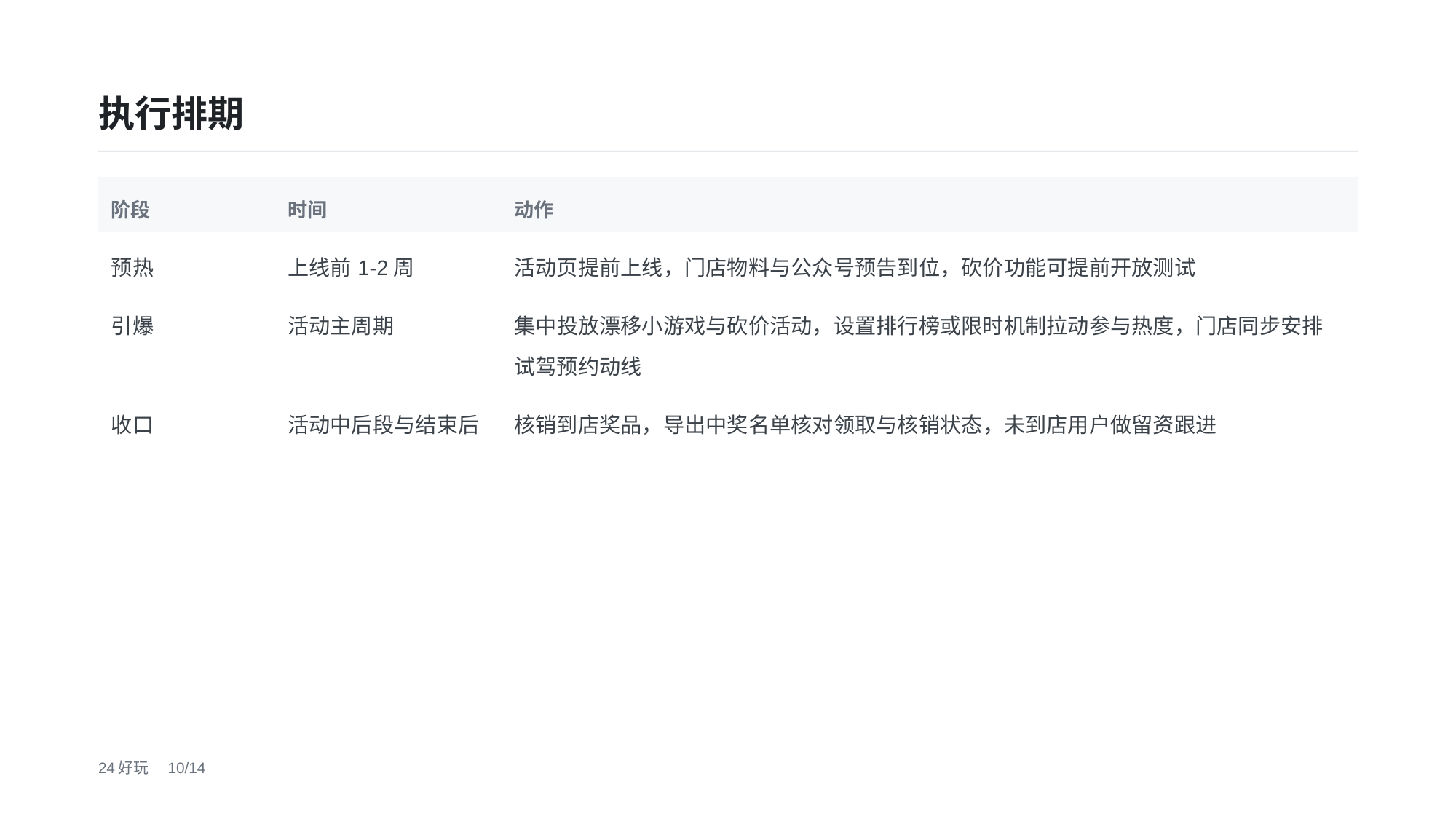

执行排期

| 阶段 | 时间 | 动作 |
| --- | --- | --- |
| 预热 | 上线前1-2周 | 活动页提前上线，门店物料与公众号预告到位，砍价功能可提前开放测试 |
| 引爆 | 活动主周期 | 集中投放漂移小游戏与砍价活动，设置排行榜或限时机制拉动参与热度，门店同步安排试驾预约动线 |
| 收口 | 活动中后段与结束后 | 核销到店奖品，导出中奖名单核对领取与核销状态，未到店用户做留资跟进 |
24好玩　10/14